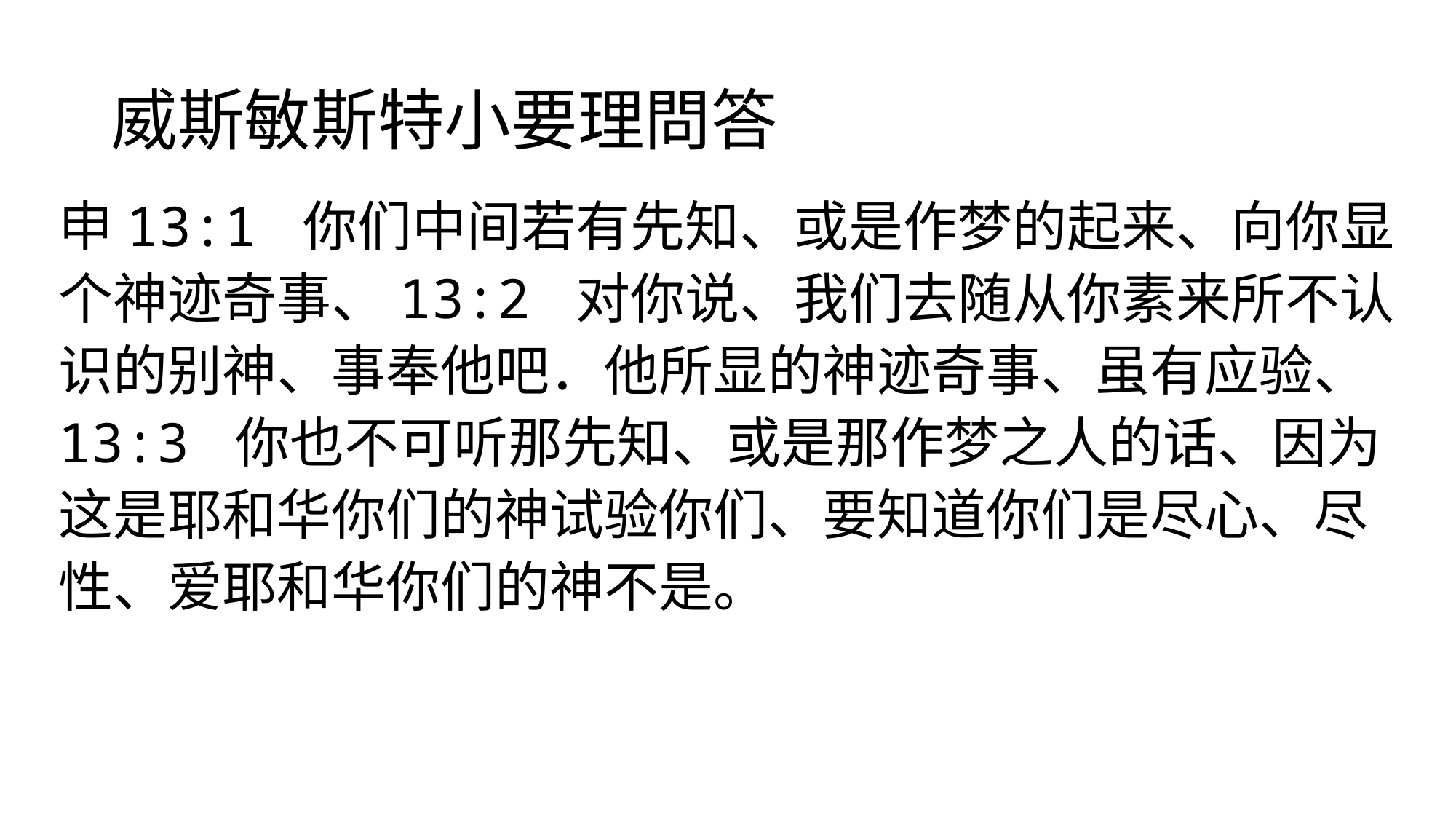

# 威斯敏斯特小要理問答
申13:1 你们中间若有先知、或是作梦的起来、向你显个神迹奇事、13:2 对你说、我们去随从你素来所不认识的别神、事奉他吧．他所显的神迹奇事、虽有应验、13:3 你也不可听那先知、或是那作梦之人的话、因为这是耶和华你们的神试验你们、要知道你们是尽心、尽性、爱耶和华你们的神不是。